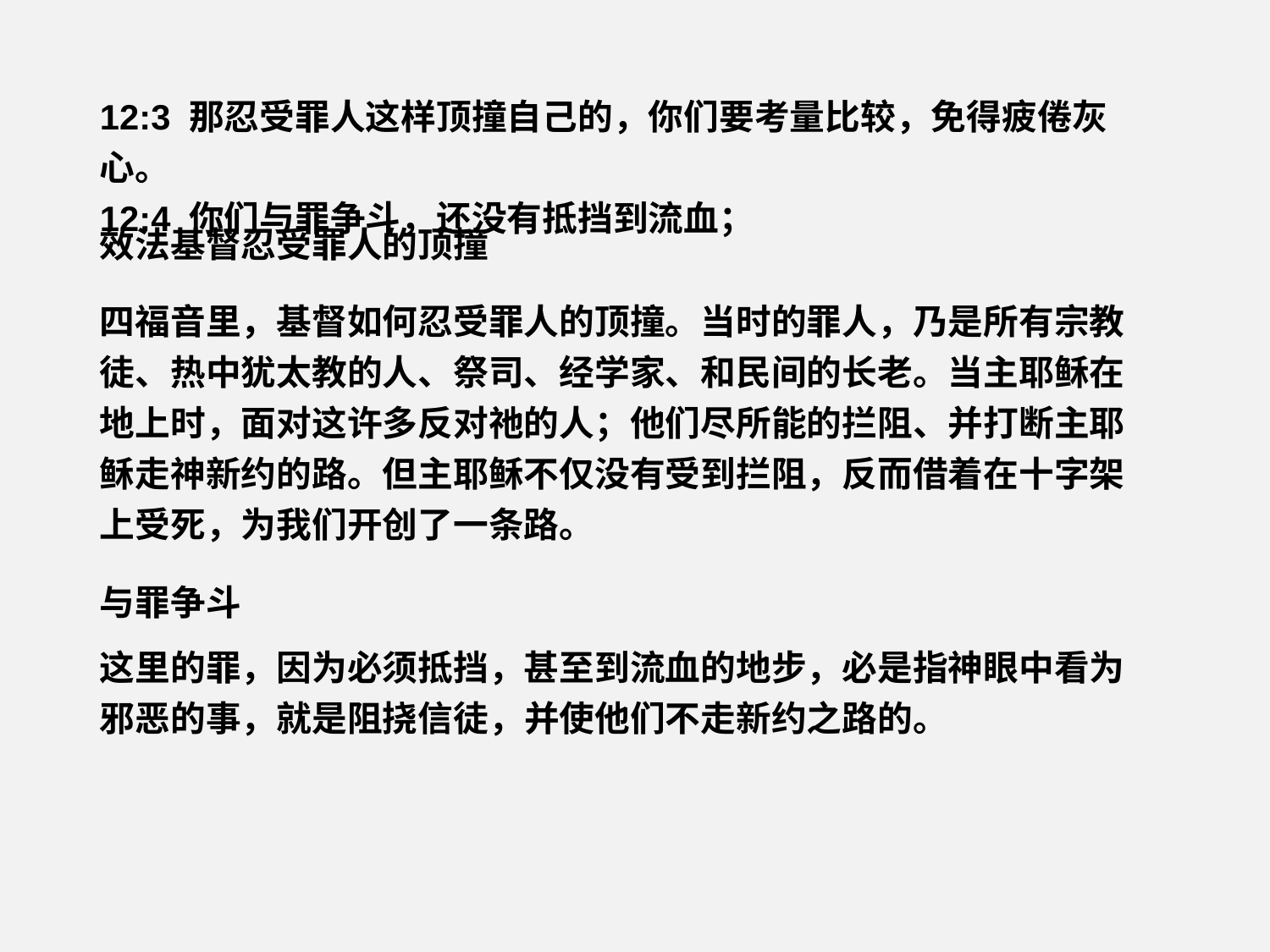

12:3 那忍受罪人这样顶撞自己的，你们要考量比较，免得疲倦灰心。
12:4 你们与罪争斗，还没有抵挡到流血；
效法基督忍受罪人的顶撞
四福音里，基督如何忍受罪人的顶撞。当时的罪人，乃是所有宗教徒、热中犹太教的人、祭司、经学家、和民间的长老。当主耶稣在地上时，面对这许多反对祂的人；他们尽所能的拦阻、并打断主耶稣走神新约的路。但主耶稣不仅没有受到拦阻，反而借着在十字架上受死，为我们开创了一条路。
与罪争斗
这里的罪，因为必须抵挡，甚至到流血的地步，必是指神眼中看为邪恶的事，就是阻挠信徒，并使他们不走新约之路的。